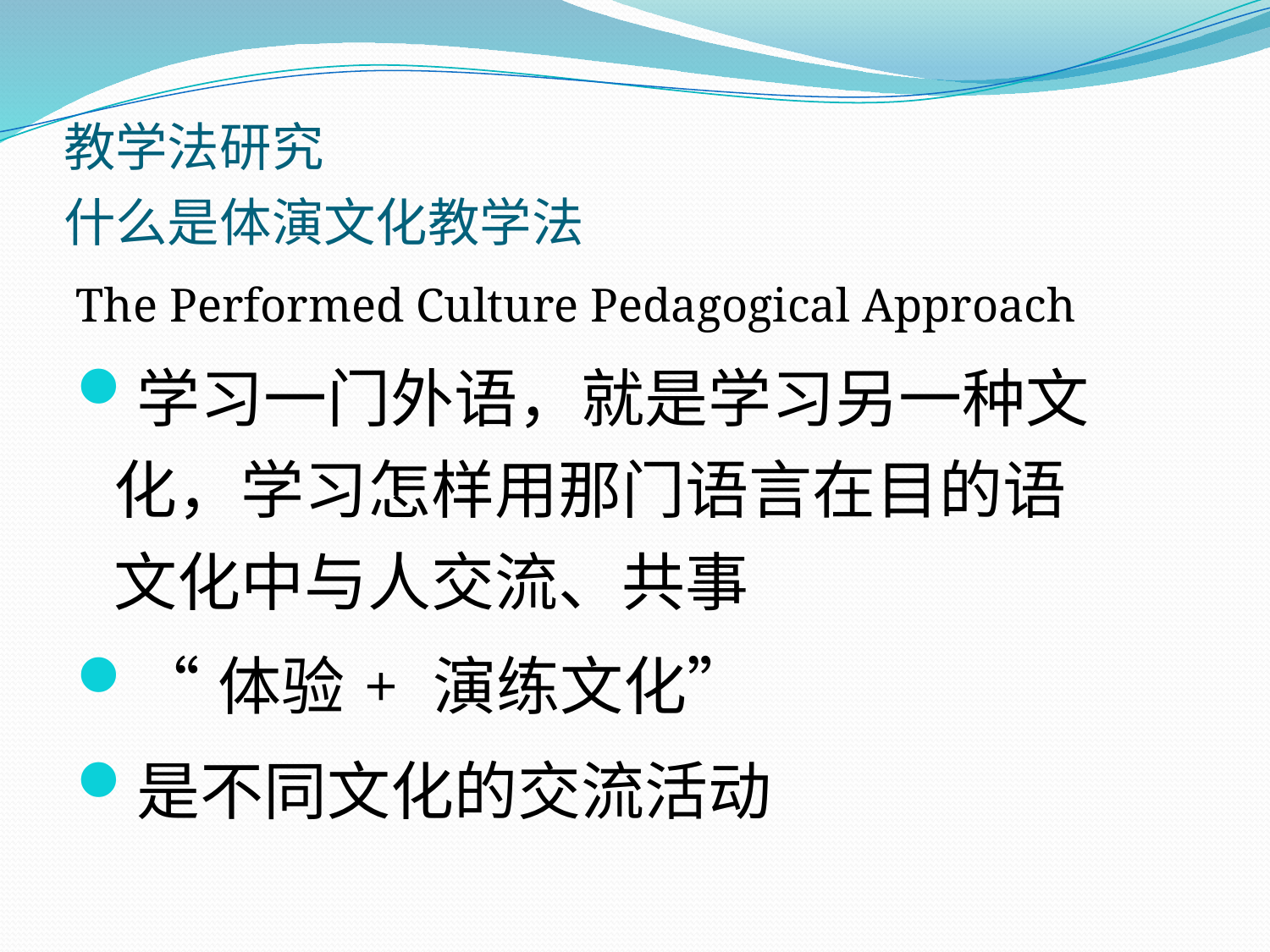

# 教学法研究 什么是体演文化教学法
The Performed Culture Pedagogical Approach
学习一门外语，就是学习另一种文化，学习怎样用那门语言在目的语文化中与人交流、共事
“体验+ 演练文化”
是不同文化的交流活动